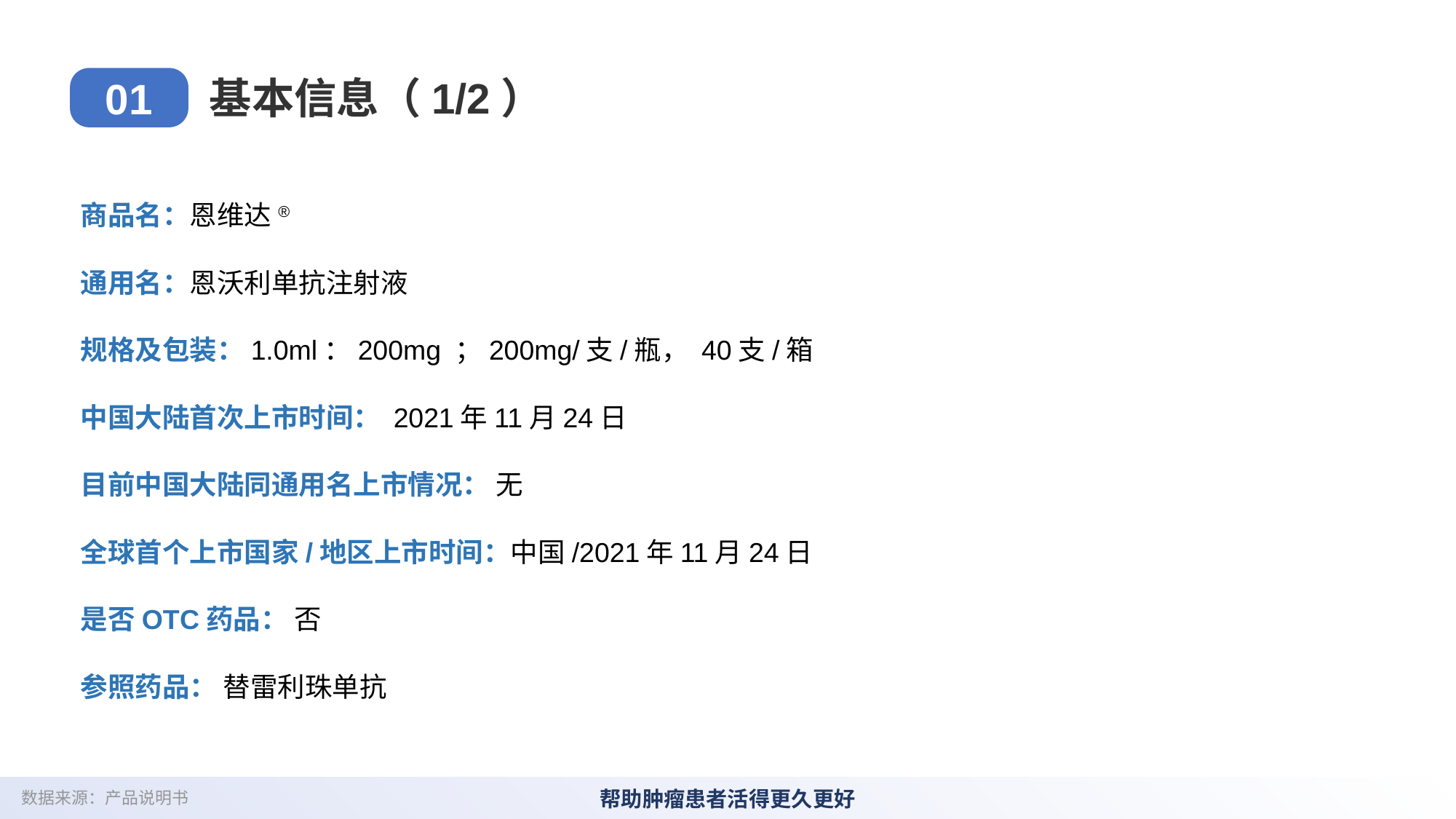

基本信息（1/2）
01
商品名：恩维达®
通用名：恩沃利单抗注射液
规格及包装：1.0ml：200mg ；200mg/支/瓶， 40支/箱
中国大陆首次上市时间： 2021年11月24日
目前中国大陆同通用名上市情况： 无
全球首个上市国家/地区上市时间：中国/2021年11月24日
是否OTC药品： 否
参照药品： 替雷利珠单抗

数据来源：产品说明书